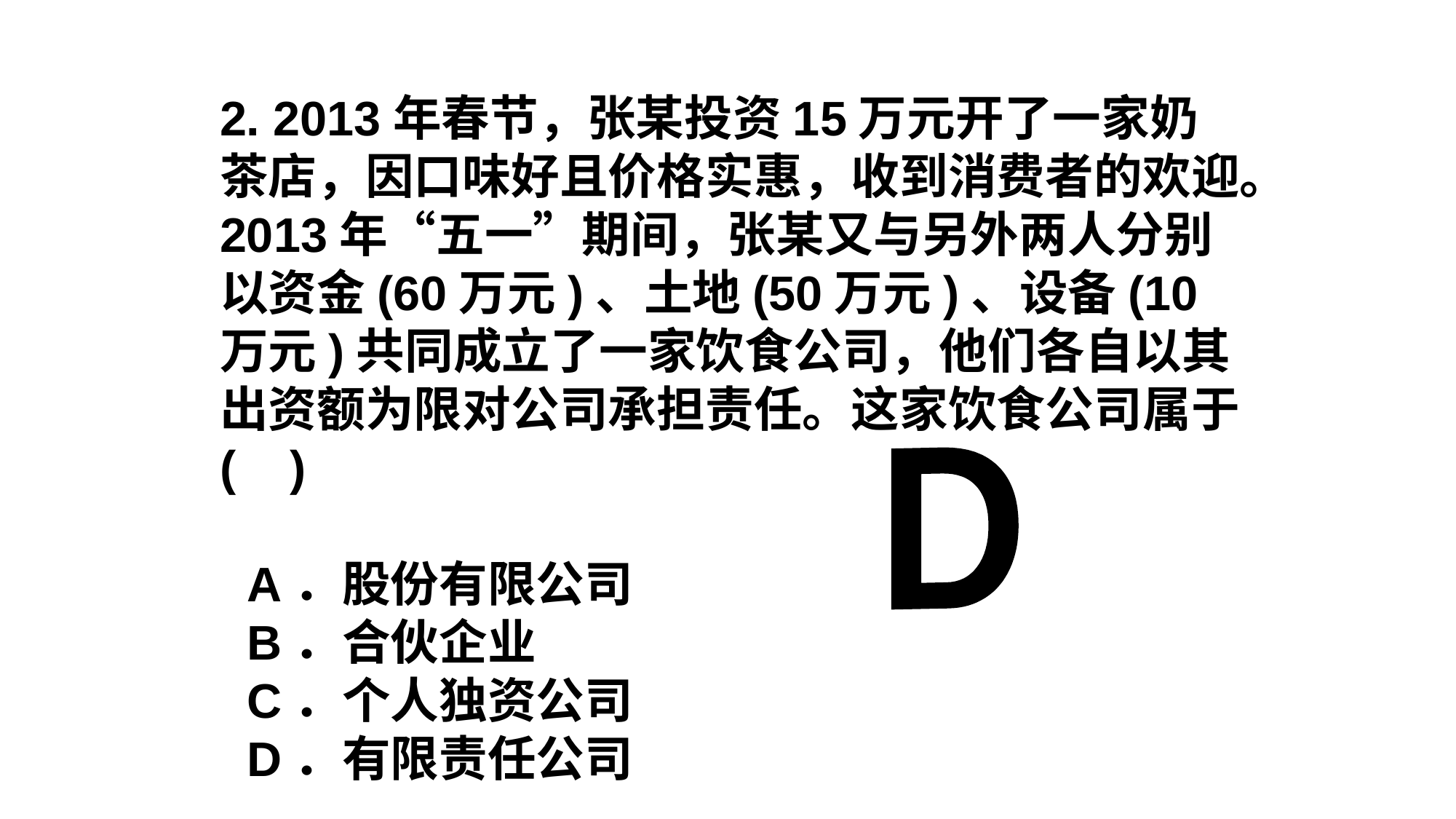

2. 2013年春节，张某投资15万元开了一家奶茶店，因口味好且价格实惠，收到消费者的欢迎。2013年“五一”期间，张某又与另外两人分别以资金(60万元)、土地(50万元)、设备(10万元)共同成立了一家饮食公司，他们各自以其出资额为限对公司承担责任。这家饮食公司属于(    )

  A．股份有限公司
  B．合伙企业
  C．个人独资公司
  D．有限责任公司
D